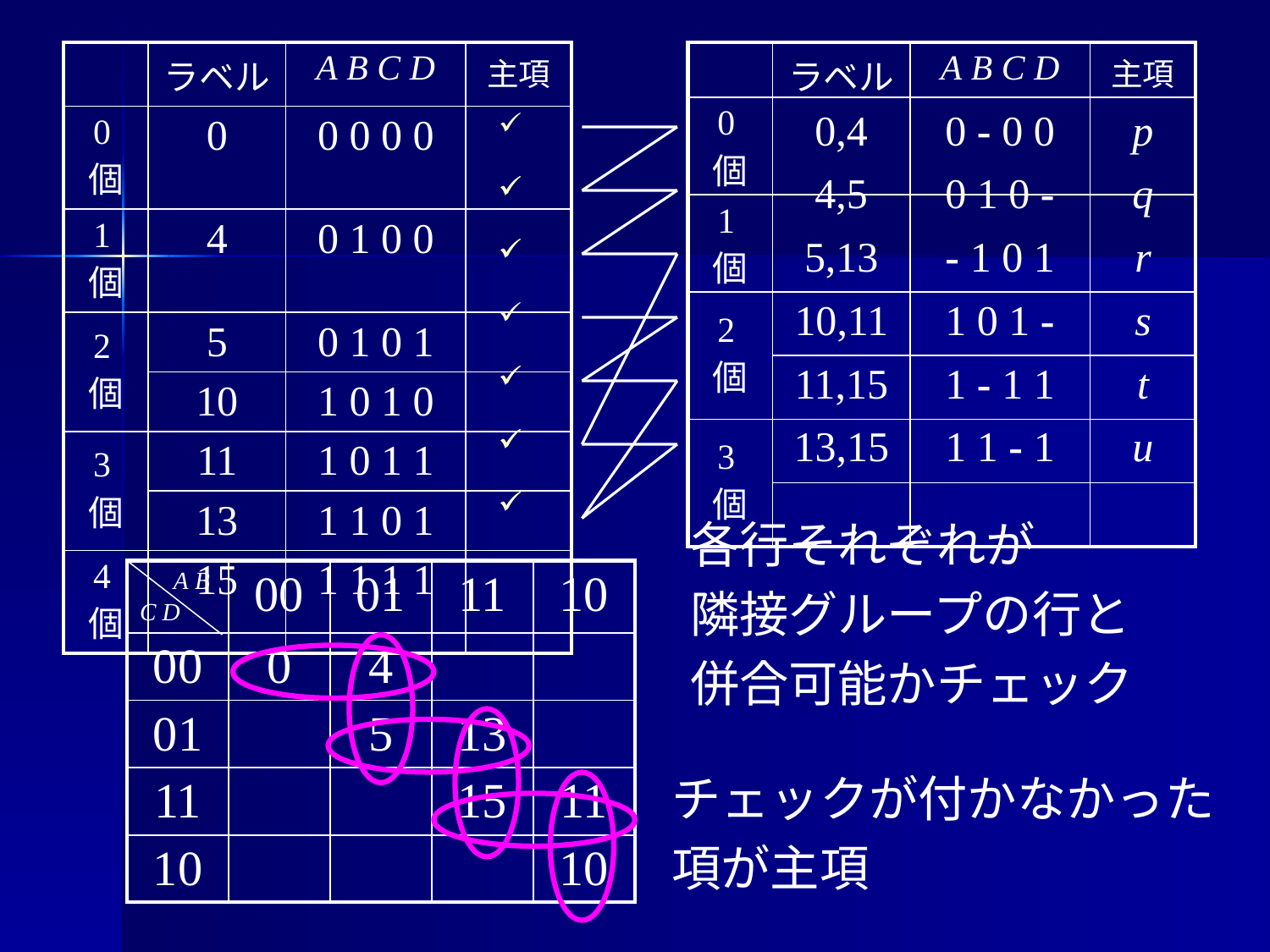

|  | ラベル | A B C D | 主項 |
| --- | --- | --- | --- |
| 0個 | 0 | 0 0 0 0 |  |
| 1個 | 4 | 0 1 0 0 |  |
| 2個 | 5 | 0 1 0 1 |  |
|  | 10 | 1 0 1 0 |  |
| 3個 | 11 | 1 0 1 1 |  |
|  | 13 | 1 1 0 1 |  |
| 4個 | 15 | 1 1 1 1 |  |
|  | ラベル | A B C D | 主項 |
| --- | --- | --- | --- |
| 0個 |  |  |  |
| 1個 |  |  |  |
| 2個 |  |  |  |
|  |  |  |  |
| 3個 |  |  |  |
|  |  |  |  |

0,4
0 - 0 0

p
q
r
s
t
u

4,5
0 1 0 -

5,13
- 1 0 1

10,11
1 0 1 -

11,15
1 - 1 1

13,15
1 1 - 1

各行それぞれが
隣接グループの行と
併合可能かチェック
| A B C D | 00 | 01 | 11 | 10 |
| --- | --- | --- | --- | --- |
| 00 | 0 | 4 |  |  |
| 01 |  | 5 | 13 |  |
| 11 |  |  | 15 | 11 |
| 10 |  |  |  | 10 |

チェックが付かなかった
項が主項